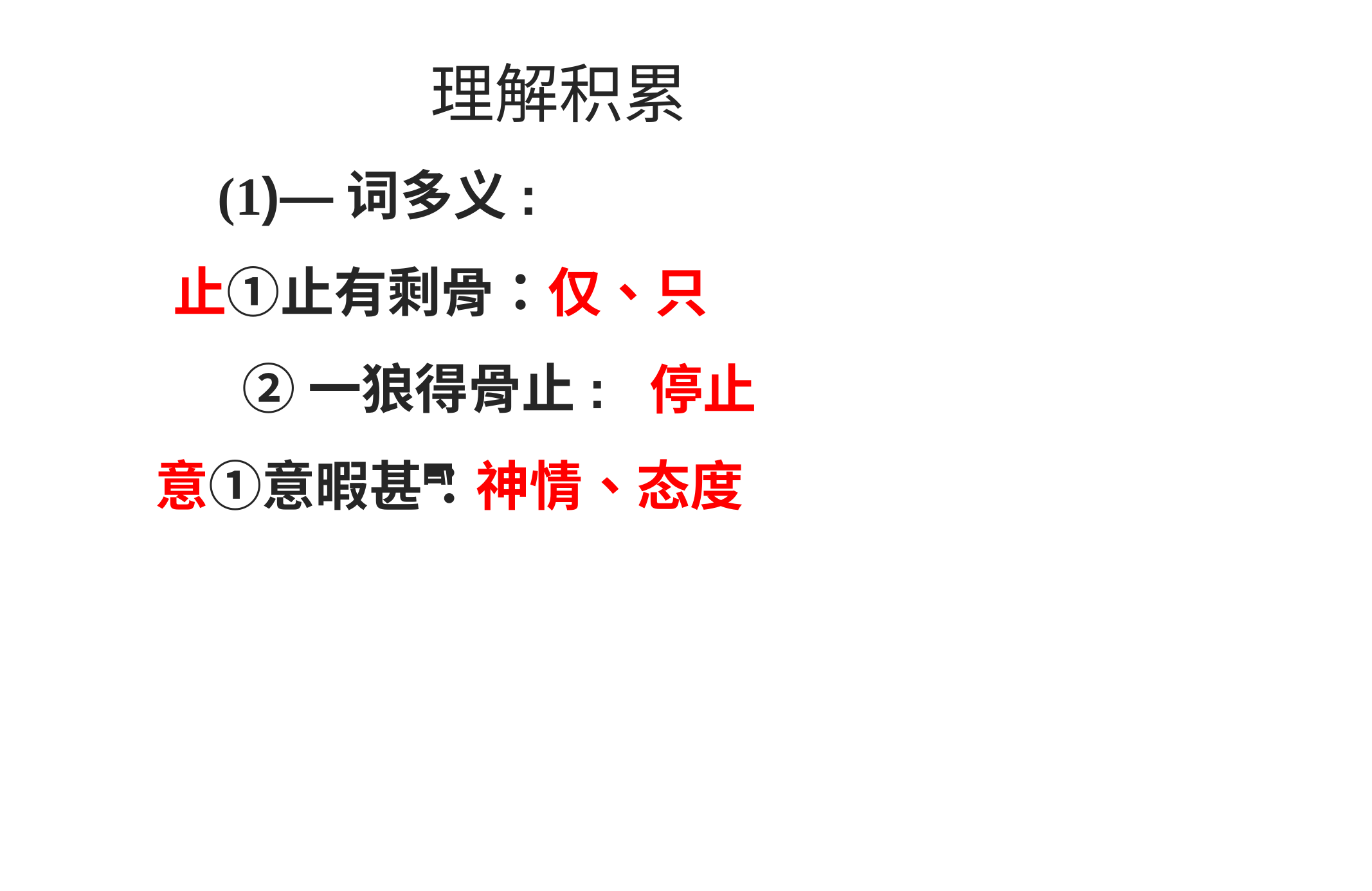

理解积累
(1)—词多义:
止①止有剩骨：仅、只
②一狼得骨止:
停止
意①意暇甚：神情、态度
=\